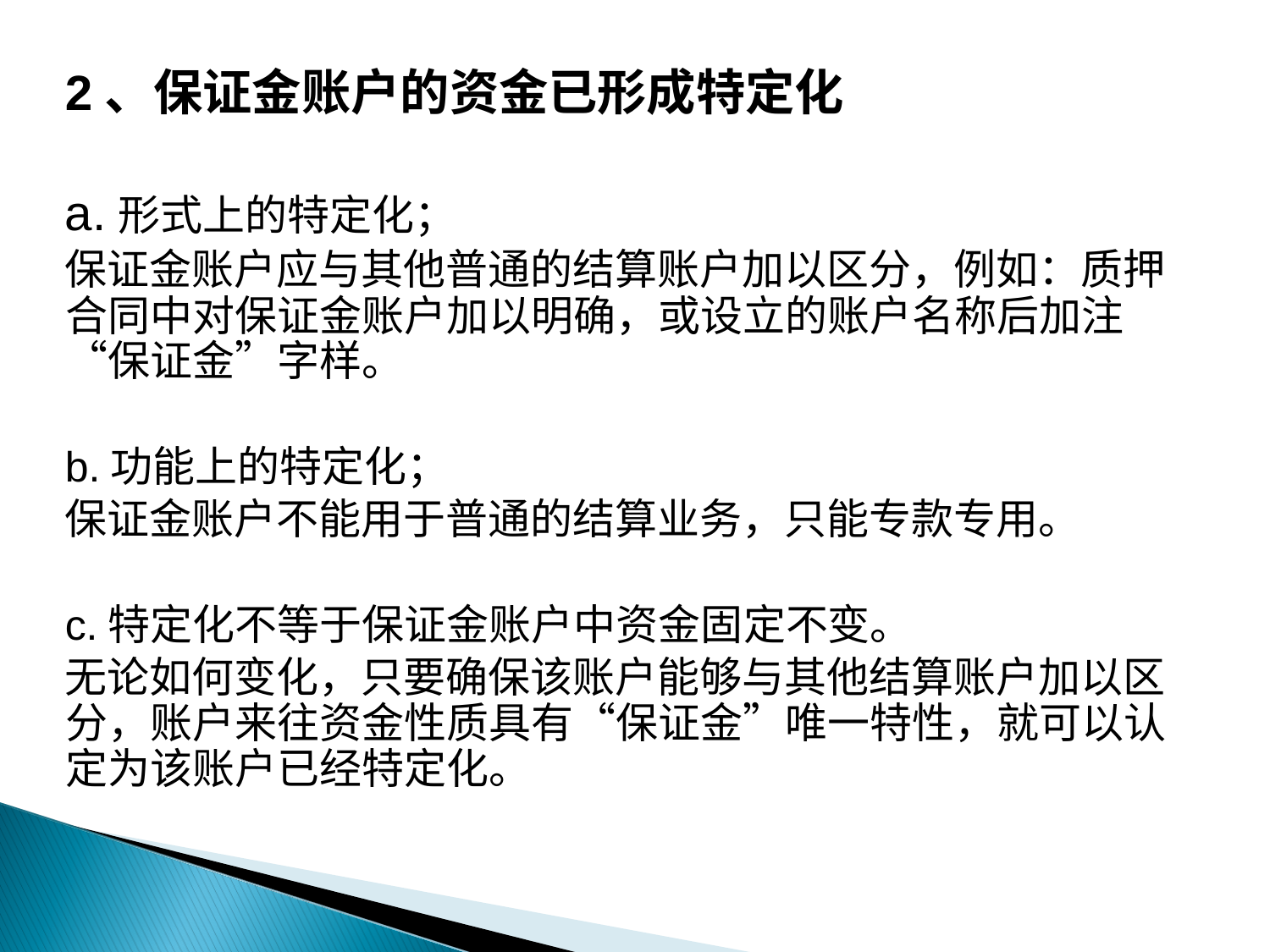

2、保证金账户的资金已形成特定化

a.形式上的特定化；
保证金账户应与其他普通的结算账户加以区分，例如：质押合同中对保证金账户加以明确，或设立的账户名称后加注“保证金”字样。

b.功能上的特定化；
保证金账户不能用于普通的结算业务，只能专款专用。

c.特定化不等于保证金账户中资金固定不变。
无论如何变化，只要确保该账户能够与其他结算账户加以区分，账户来往资金性质具有“保证金”唯一特性，就可以认定为该账户已经特定化。